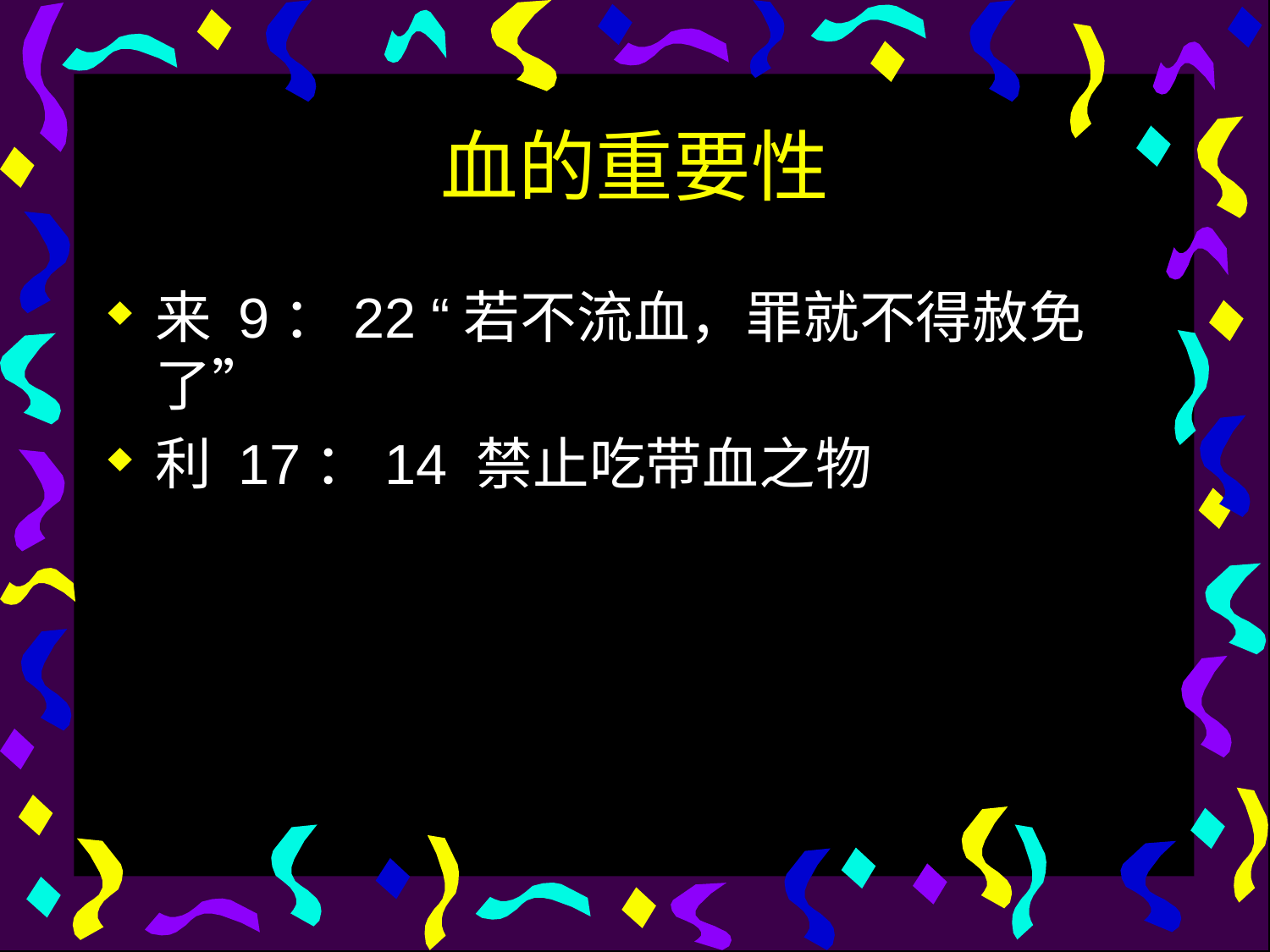

# 血的重要性
来 9：22 “若不流血，罪就不得赦免了”
利 17：14 禁止吃带血之物